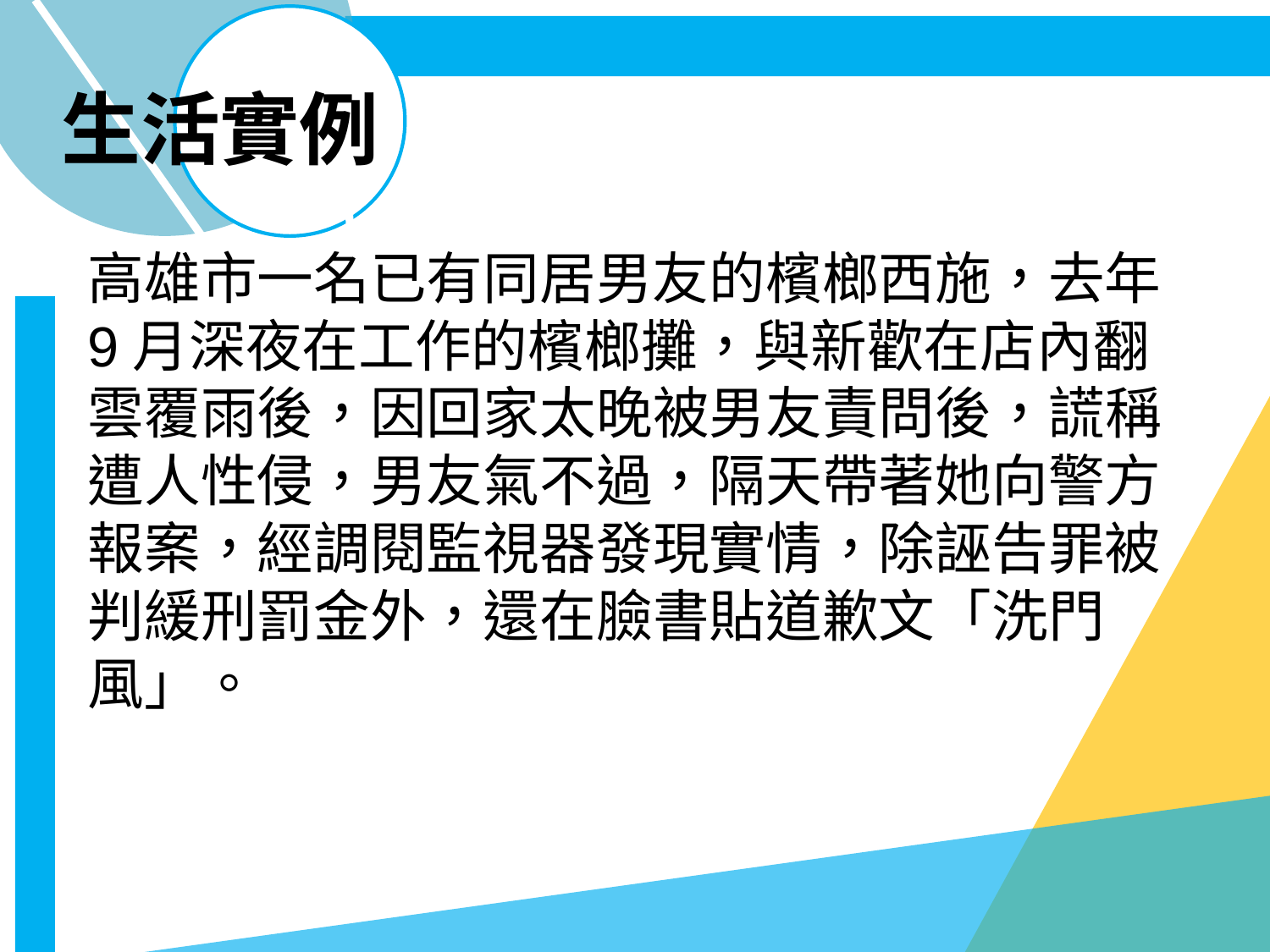

# 生活實例
高雄市一名已有同居男友的檳榔西施，去年9月深夜在工作的檳榔攤，與新歡在店內翻雲覆雨後，因回家太晚被男友責問後，謊稱遭人性侵，男友氣不過，隔天帶著她向警方報案，經調閱監視器發現實情，除誣告罪被判緩刑罰金外，還在臉書貼道歉文「洗門風」。